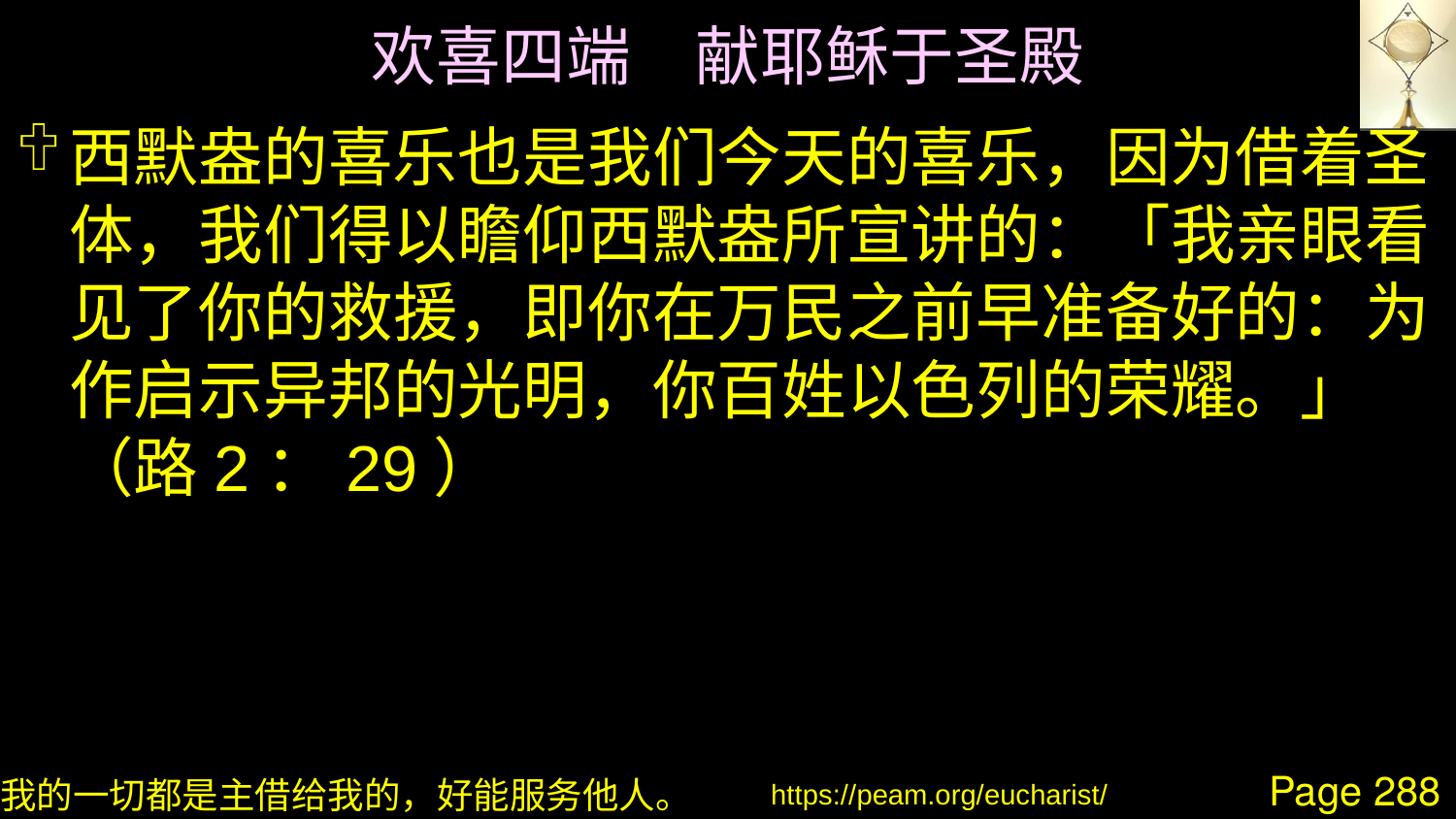

# 欢喜四端　献耶稣于圣殿
西默盎的喜乐也是我们今天的喜乐，因为借着圣体，我们得以瞻仰西默盎所宣讲的：「我亲眼看见了你的救援，即你在万民之前早准备好的：为作启示异邦的光明，你百姓以色列的荣耀。」（路2：29）